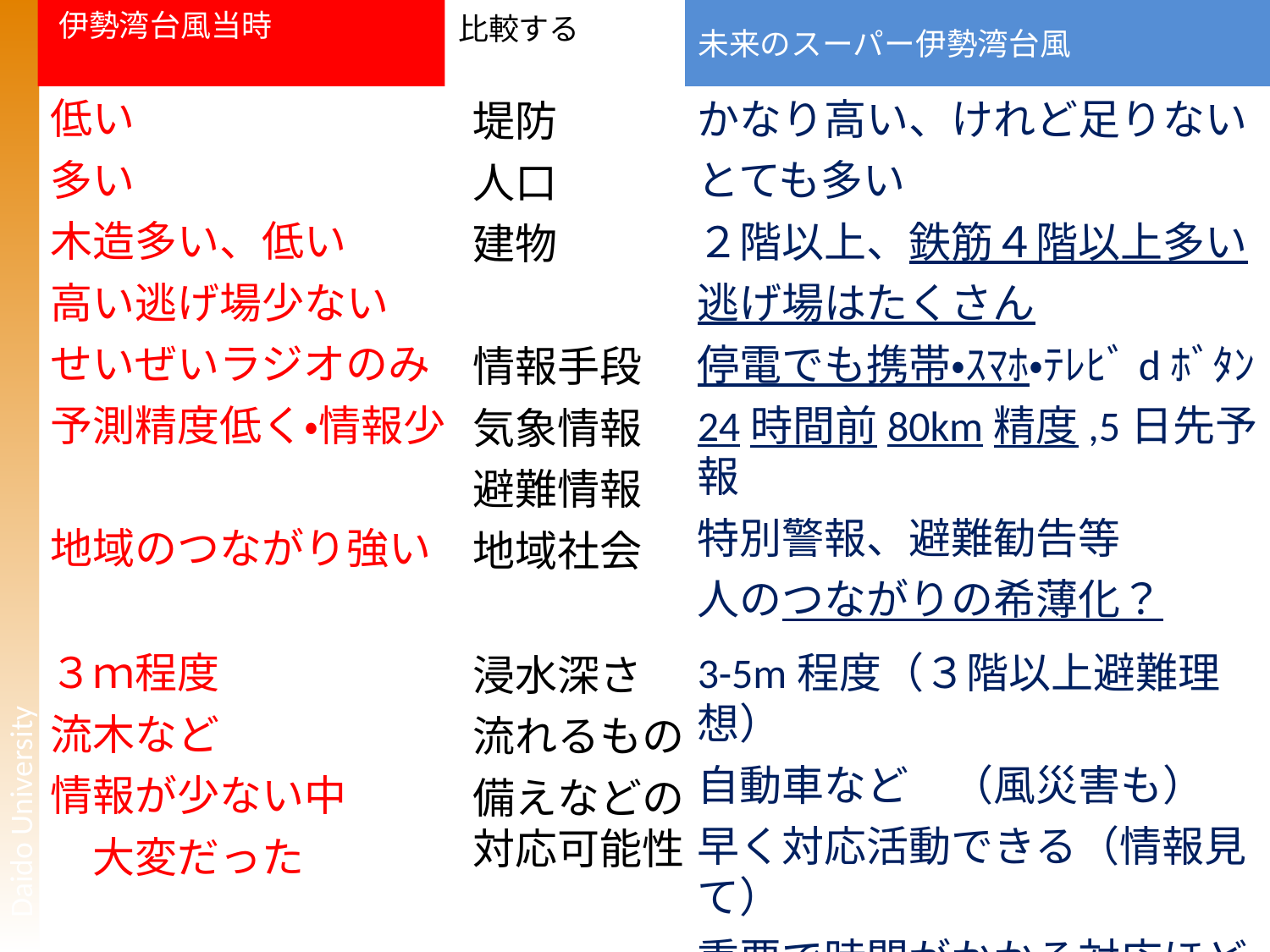

伊勢湾台風当時
未来のスーパー伊勢湾台風
比較する
低い
多い
木造多い、低い
高い逃げ場少ない
せいぜいラジオのみ
予測精度低く・情報少

地域のつながり強い
かなり高い、けれど足りない
とても多い
２階以上、鉄筋４階以上多い
逃げ場はたくさん
停電でも携帯・ｽﾏﾎ・ﾃﾚﾋﾞdﾎﾞﾀﾝ
24時間前80km精度,5日先予報
特別警報、避難勧告等
人のつながりの希薄化？
堤防
人口
建物

情報手段
気象情報
避難情報
地域社会
３ｍ程度
流木など
情報が少ない中
　大変だった

3-5m程度（３階以上避難理想）
自動車など　（風災害も）
早く対応活動できる（情報見て）
重要で時間がかかる対応ほど、
早めに段取り（空振り恐れず）
浸水深さ
流れるもの
備えなどの対応可能性